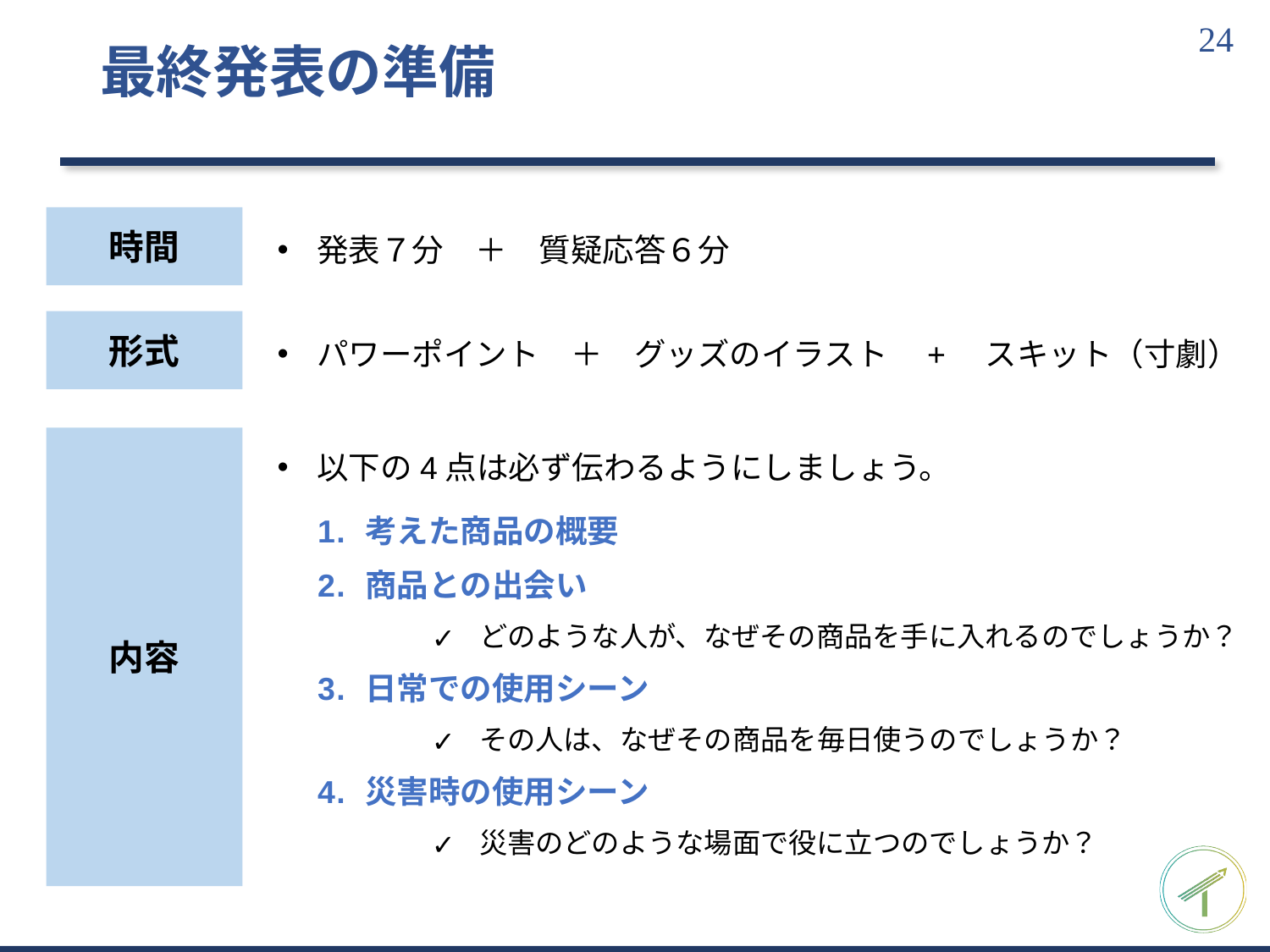

# 最終発表の準備
時間
発表７分　＋　質疑応答６分
形式
パワーポイント　＋　グッズのイラスト　+　スキット（寸劇）
内容
以下の4点は必ず伝わるようにしましょう。
考えた商品の概要
商品との出会い
どのような人が、なぜその商品を手に入れるのでしょうか？
日常での使用シーン
その人は、なぜその商品を毎日使うのでしょうか？
災害時の使用シーン
災害のどのような場面で役に立つのでしょうか？